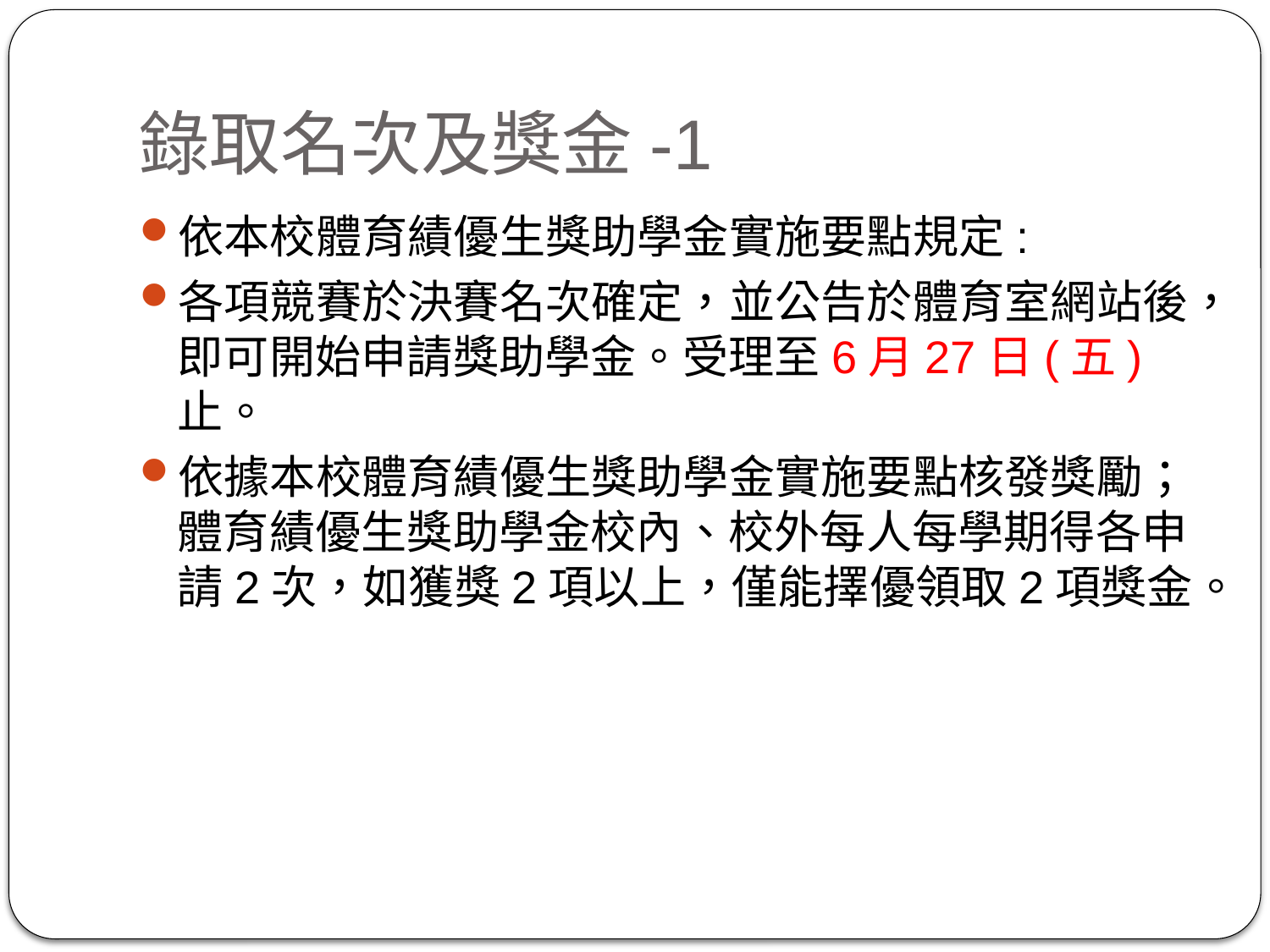

# 錄取名次及獎金-1
依本校體育績優生獎助學金實施要點規定:
各項競賽於決賽名次確定，並公告於體育室網站後，即可開始申請獎助學金。受理至6月27日(五)止。
依據本校體育績優生獎助學金實施要點核發獎勵；體育績優生獎助學金校內、校外每人每學期得各申請2次，如獲獎2項以上，僅能擇優領取2項獎金。